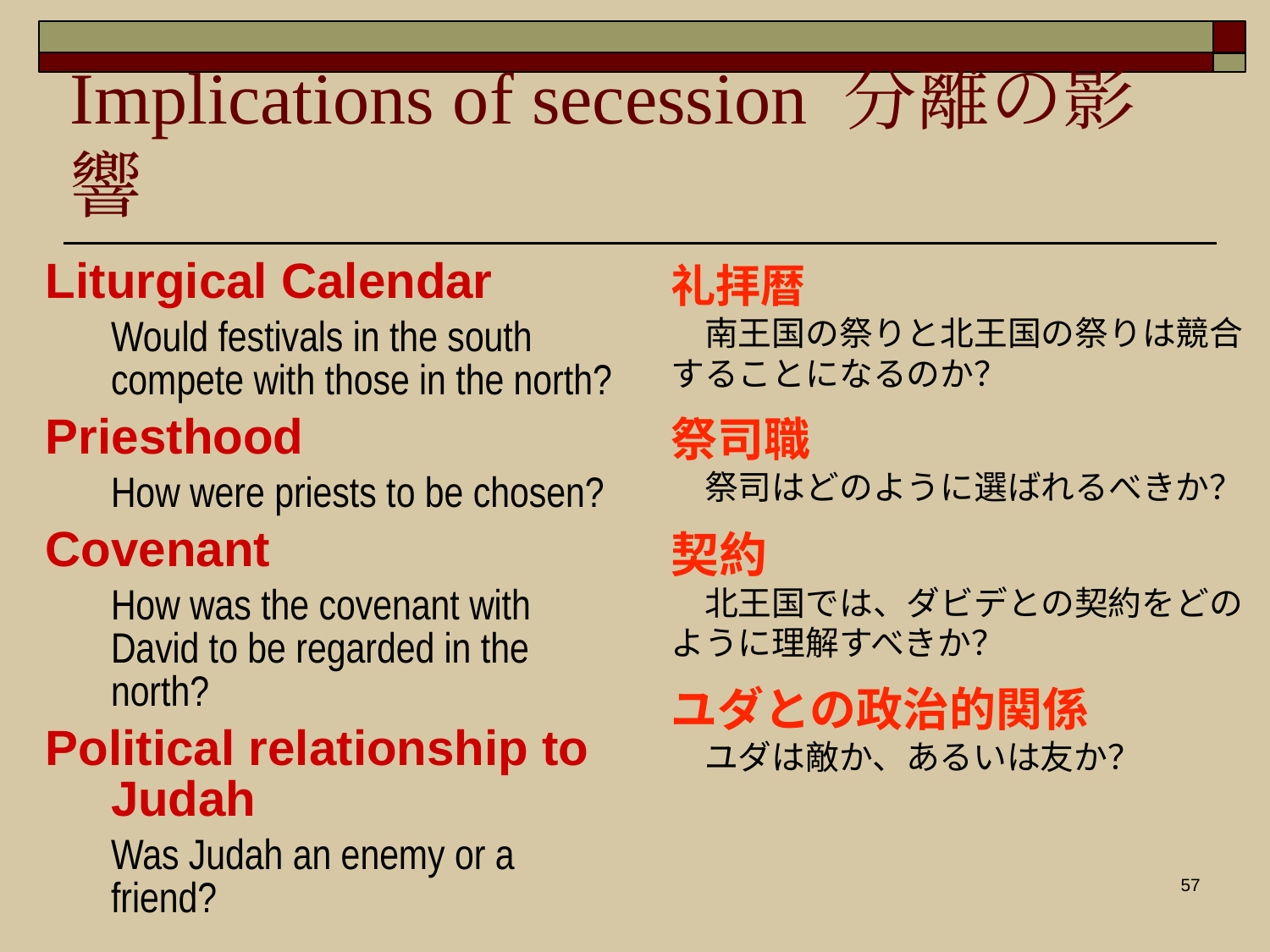

Implications of secession 分離の影響
Liturgical Calendar
	Would festivals in the south compete with those in the north?
Priesthood
	How were priests to be chosen?
Covenant
	How was the covenant with David to be regarded in the north?
Political relationship to Judah
	Was Judah an enemy or a friend?
礼拝暦
　南王国の祭りと北王国の祭りは競合することになるのか？
祭司職
　祭司はどのように選ばれるべきか？
契約
　北王国では、ダビデとの契約をどのように理解すべきか？
ユダとの政治的関係
　ユダは敵か、あるいは友か？
57